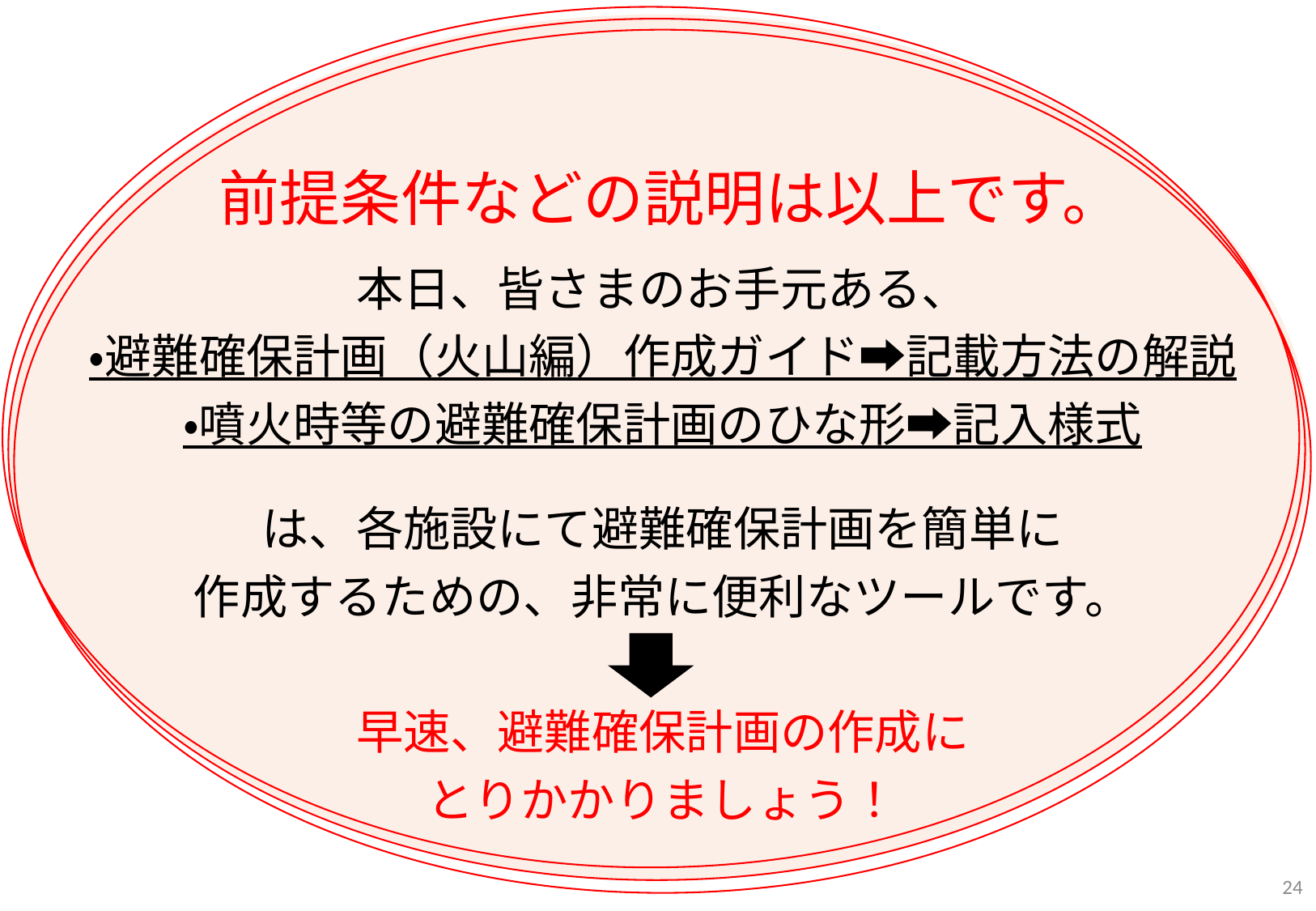

前提条件などの説明は以上です。
本日、皆さまのお手元ある、
・避難確保計画（火山編）作成ガイド➡記載方法の解説
・噴火時等の避難確保計画のひな形➡記入様式

は、各施設にて避難確保計画を簡単に
作成するための、非常に便利なツールです。

早速、避難確保計画の作成に
とりかかりましょう！

24